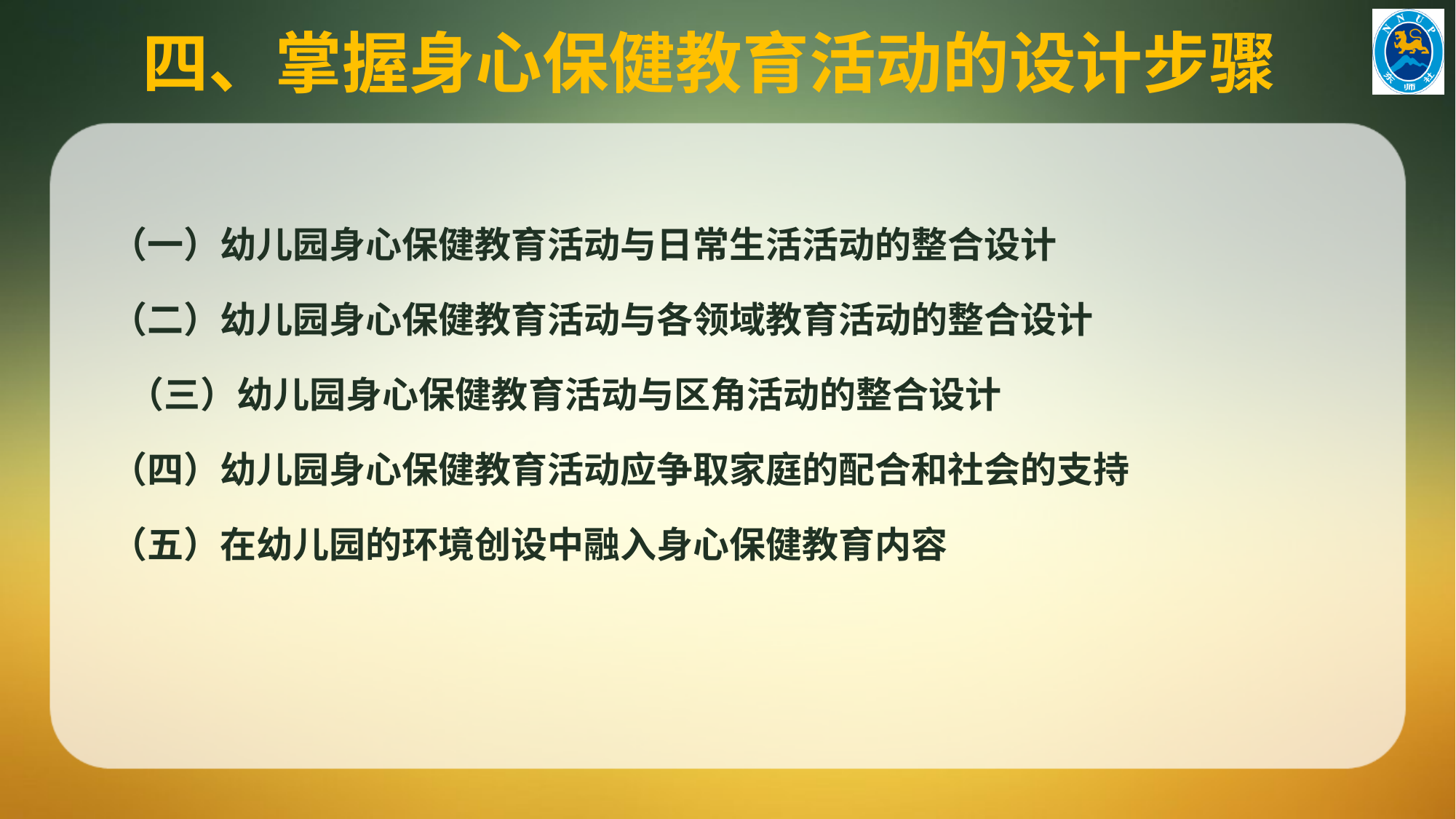

# 四、掌握身心保健教育活动的设计步骤

（一）幼儿园身心保健教育活动与日常生活活动的整合设计
（二）幼儿园身心保健教育活动与各领域教育活动的整合设计
 （三）幼儿园身心保健教育活动与区角活动的整合设计
（四）幼儿园身心保健教育活动应争取家庭的配合和社会的支持
（五）在幼儿园的环境创设中融入身心保健教育内容